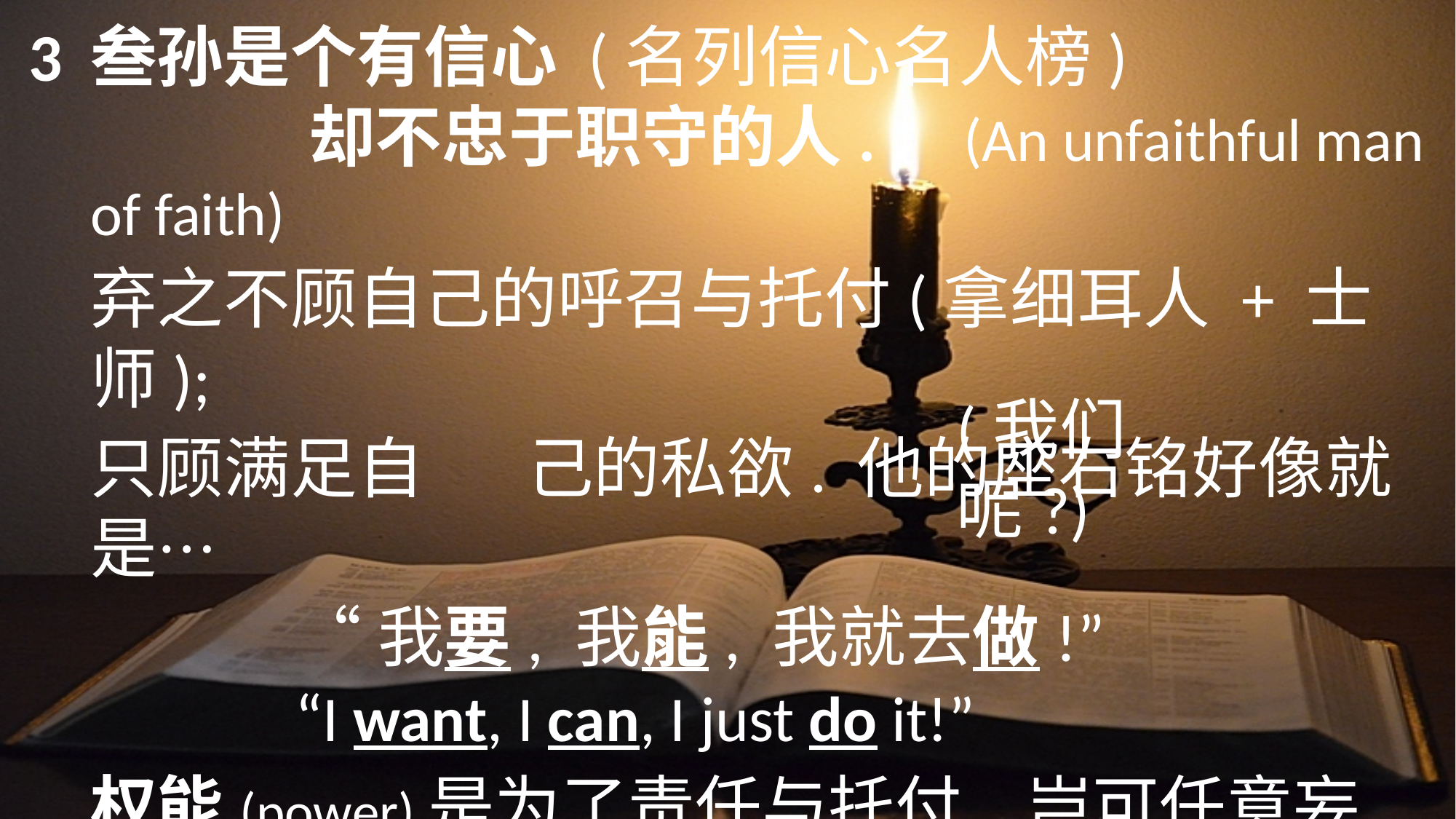

3	叁孙是个有信心 (名列信心名人榜)
			却不忠于职守的人. 	(An unfaithful man of faith)
	弃之不顾自己的呼召与托付(拿细耳人 + 士师);
	只顾满足自	己的私欲. 他的座右铭好像就是…
	“我要, 我能, 我就去做!”
	“I want, I can, I just do it!”
	权能(power)是为了责任与托付. 岂可任意妄为?!
	当以叁孙为戒, 我们的座右铭应该是…
“神要, 神能, 我当全力以赴!”
(我们呢?)